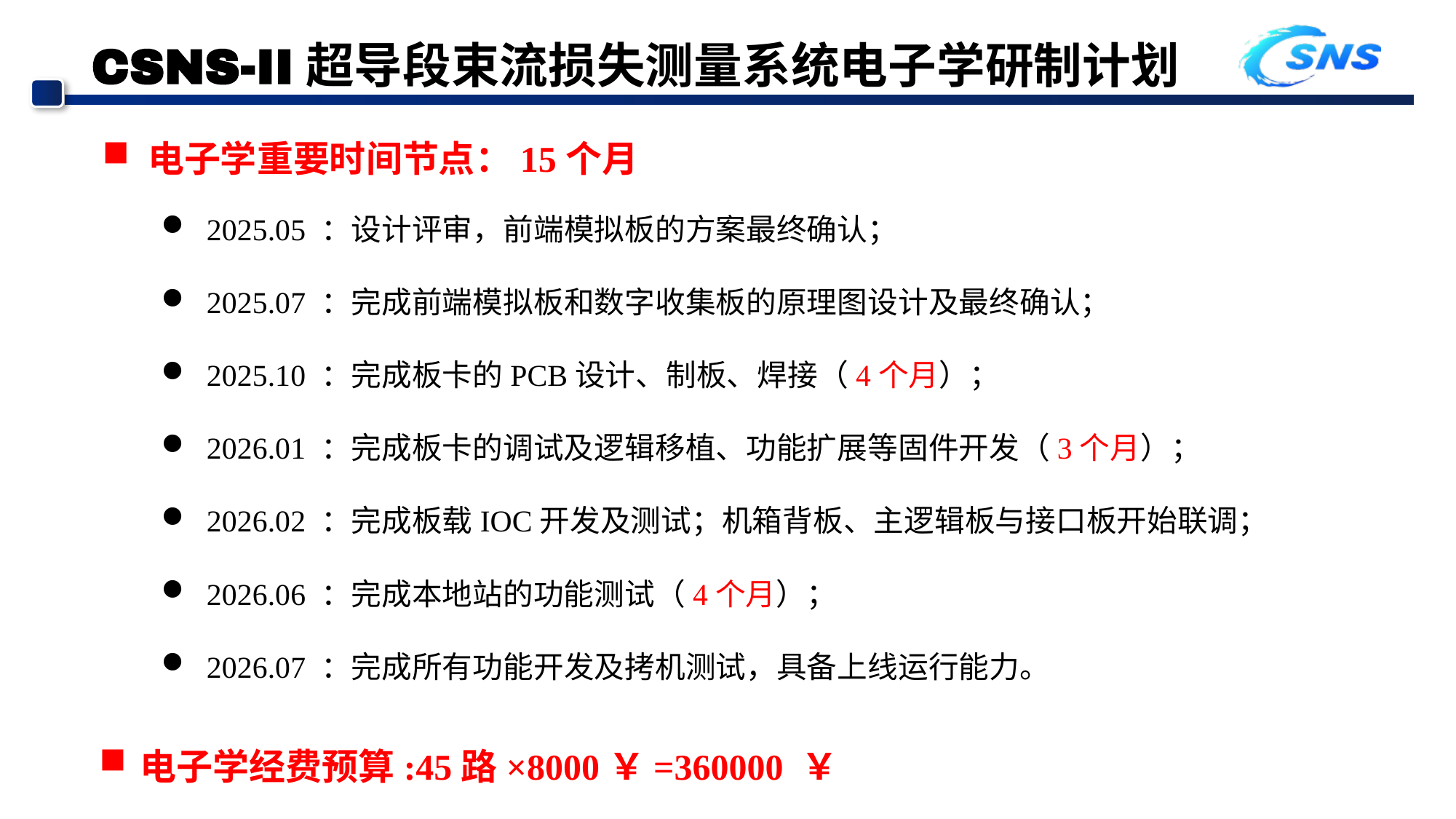

CSNS-II超导段束流损失测量系统电子学研制计划
电子学重要时间节点：15个月
2025.05 ：设计评审，前端模拟板的方案最终确认；
2025.07 ：完成前端模拟板和数字收集板的原理图设计及最终确认；
2025.10 ：完成板卡的PCB设计、制板、焊接（4个月）；
2026.01 ：完成板卡的调试及逻辑移植、功能扩展等固件开发（3个月）；
2026.02 ：完成板载IOC开发及测试；机箱背板、主逻辑板与接口板开始联调；
2026.06 ：完成本地站的功能测试（4个月）；
2026.07 ：完成所有功能开发及拷机测试，具备上线运行能力。
电子学经费预算:45路×8000￥=360000 ￥